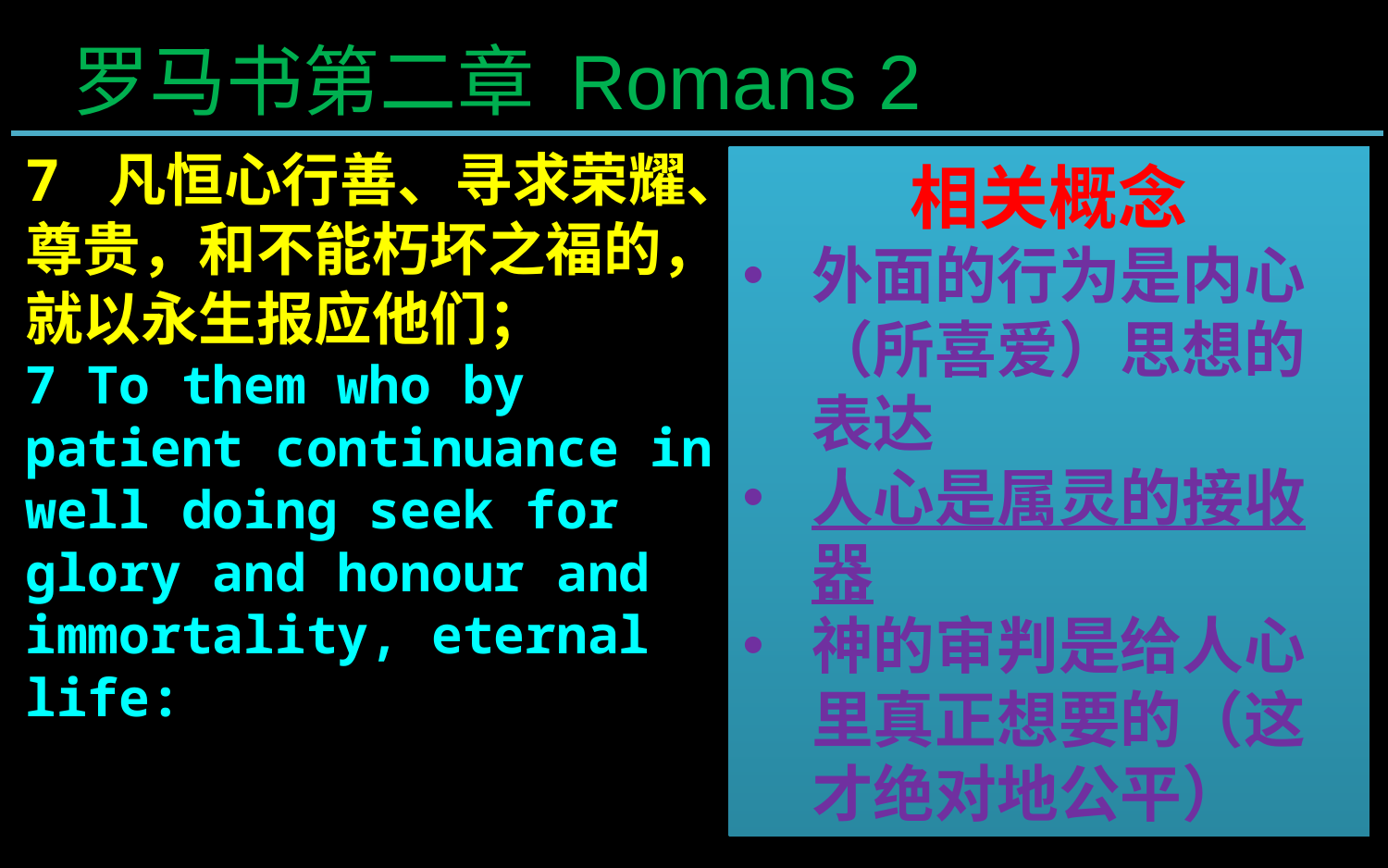

罗马书第二章 Romans 2
7 凡恒心行善、寻求荣耀、尊贵，和不能朽坏之福的，就以永生报应他们；
7 To them who by patient continuance in well doing seek for glory and honour and immortality, eternal life:
相关概念
外面的行为是内心（所喜爱）思想的表达
人心是属灵的接收器
神的审判是给人心里真正想要的（这才绝对地公平）